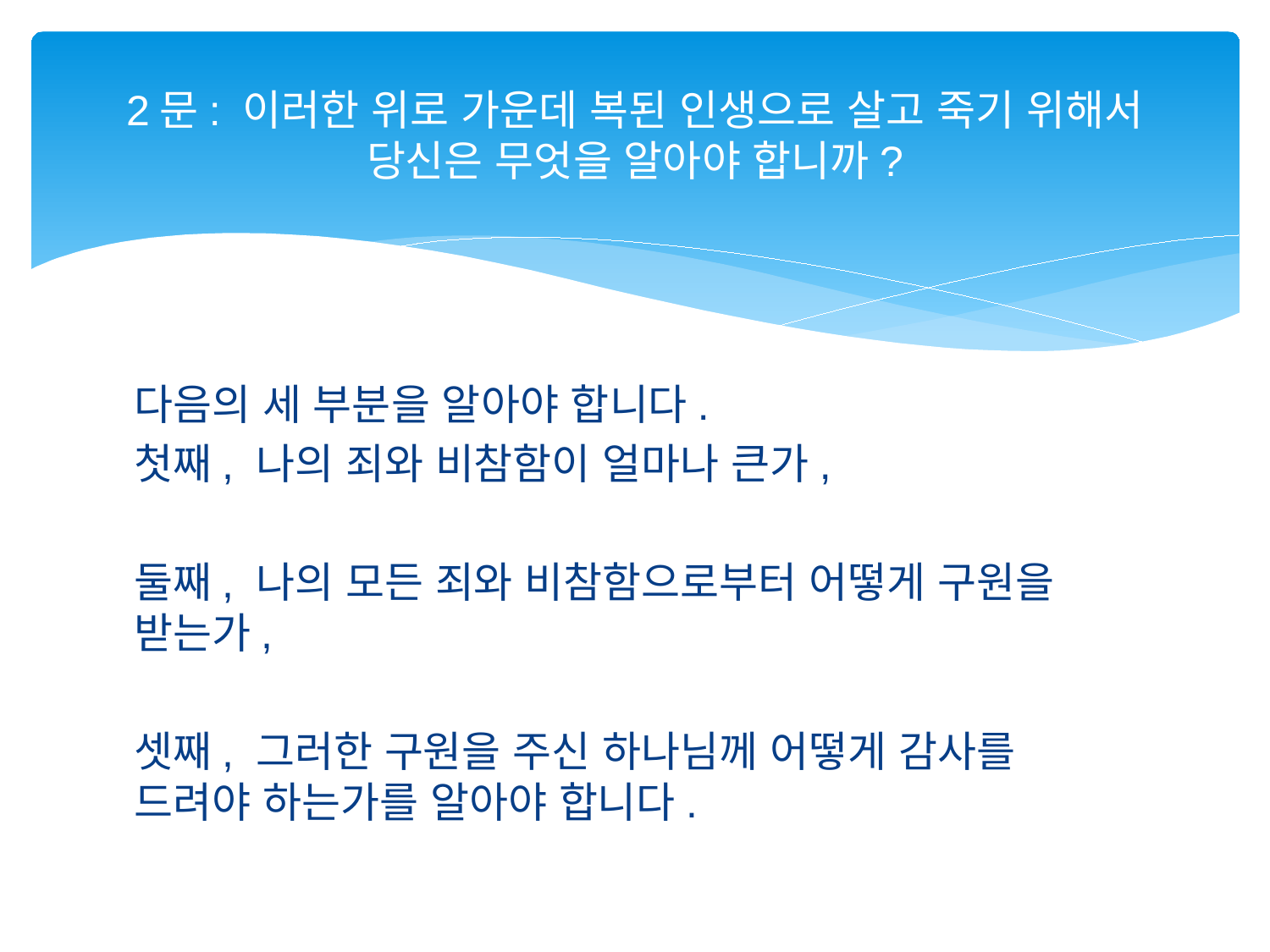

# 2문: 이러한 위로 가운데 복된 인생으로 살고 죽기 위해서 당신은 무엇을 알아야 합니까?
다음의 세 부분을 알아야 합니다.
첫째, 나의 죄와 비참함이 얼마나 큰가,

둘째, 나의 모든 죄와 비참함으로부터 어떻게 구원을 받는가,

셋째, 그러한 구원을 주신 하나님께 어떻게 감사를 드려야 하는가를 알아야 합니다.